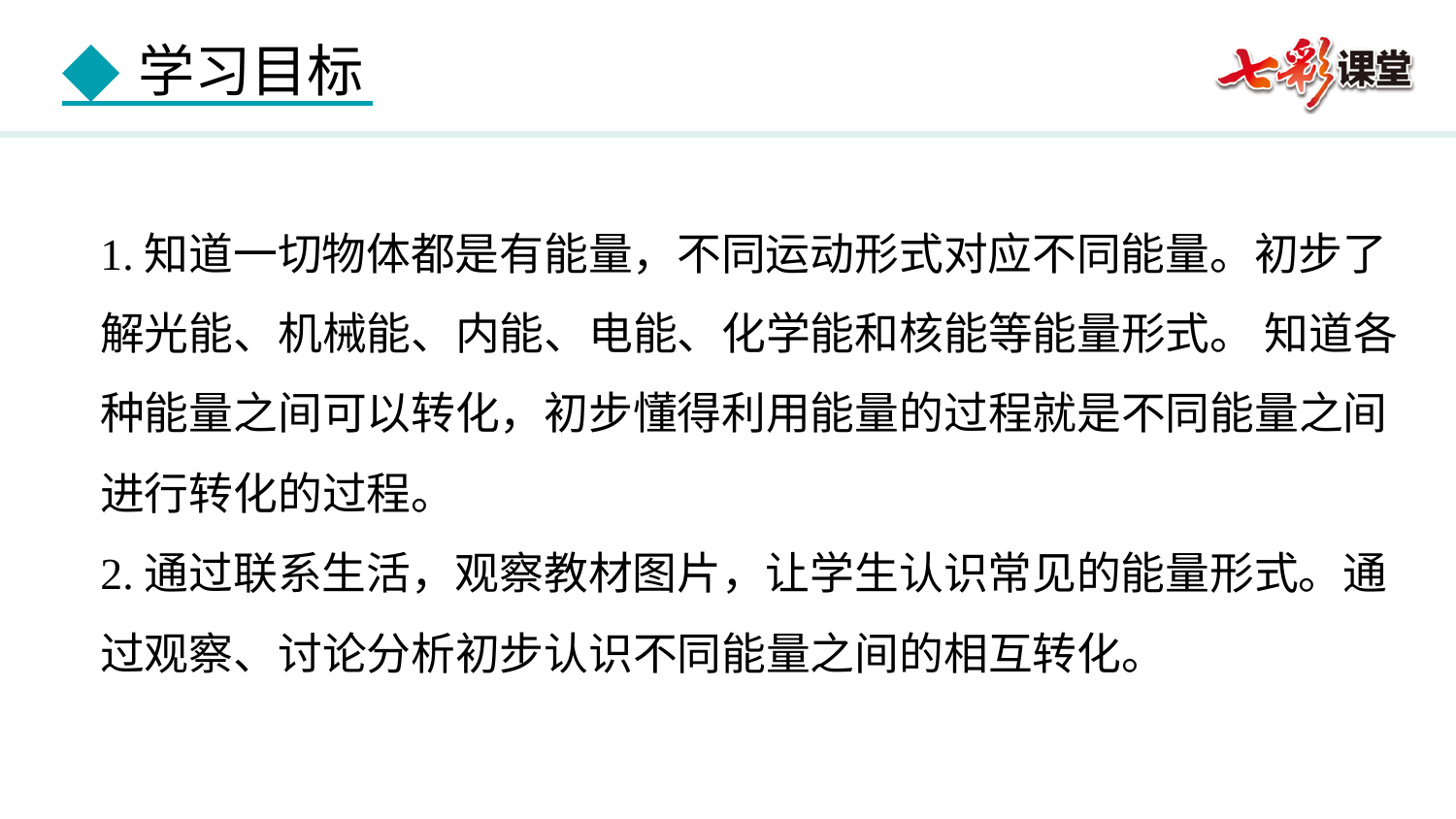

1.知道一切物体都是有能量，不同运动形式对应不同能量。初步了解光能、机械能、内能、电能、化学能和核能等能量形式。 知道各种能量之间可以转化，初步懂得利用能量的过程就是不同能量之间进行转化的过程。
2.通过联系生活，观察教材图片，让学生认识常见的能量形式。通过观察、讨论分析初步认识不同能量之间的相互转化。